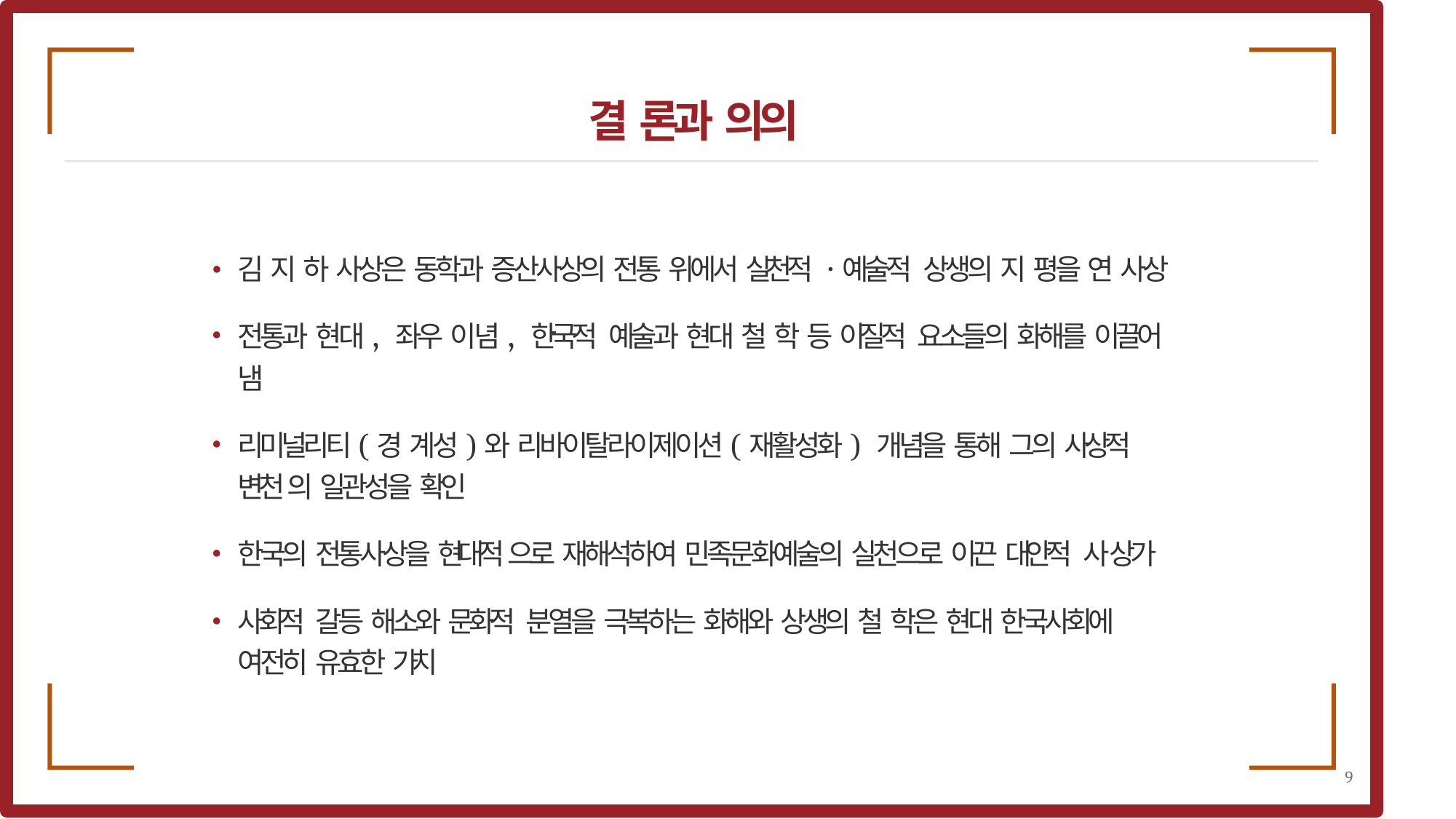

# 결 론과 의의
•
김 지 하 사상은 동학과 증산사상의 전통 위에서 실천적 ·예술적 상생의 지 평을 연 사상
전통과 현대, 좌우 이념, 한국적 예술과 현대 철 학 등 이질적 요소들의 화해를 이끌어 냄
리미널리티(경 계성)와 리바이탈라이제이션(재활성화) 개념을 통해 그의 사상적 변천 의 일관성을 확인
한국의 전통사상을 현대적 으로 재해석하여 민족문화예술의 실천으로 이끈 대안적 사 상가
사회적 갈등 해소와 문화적 분열을 극복하는 화해와 상생의 철 학은 현대 한국사회에 여전히 유효한 가치
9